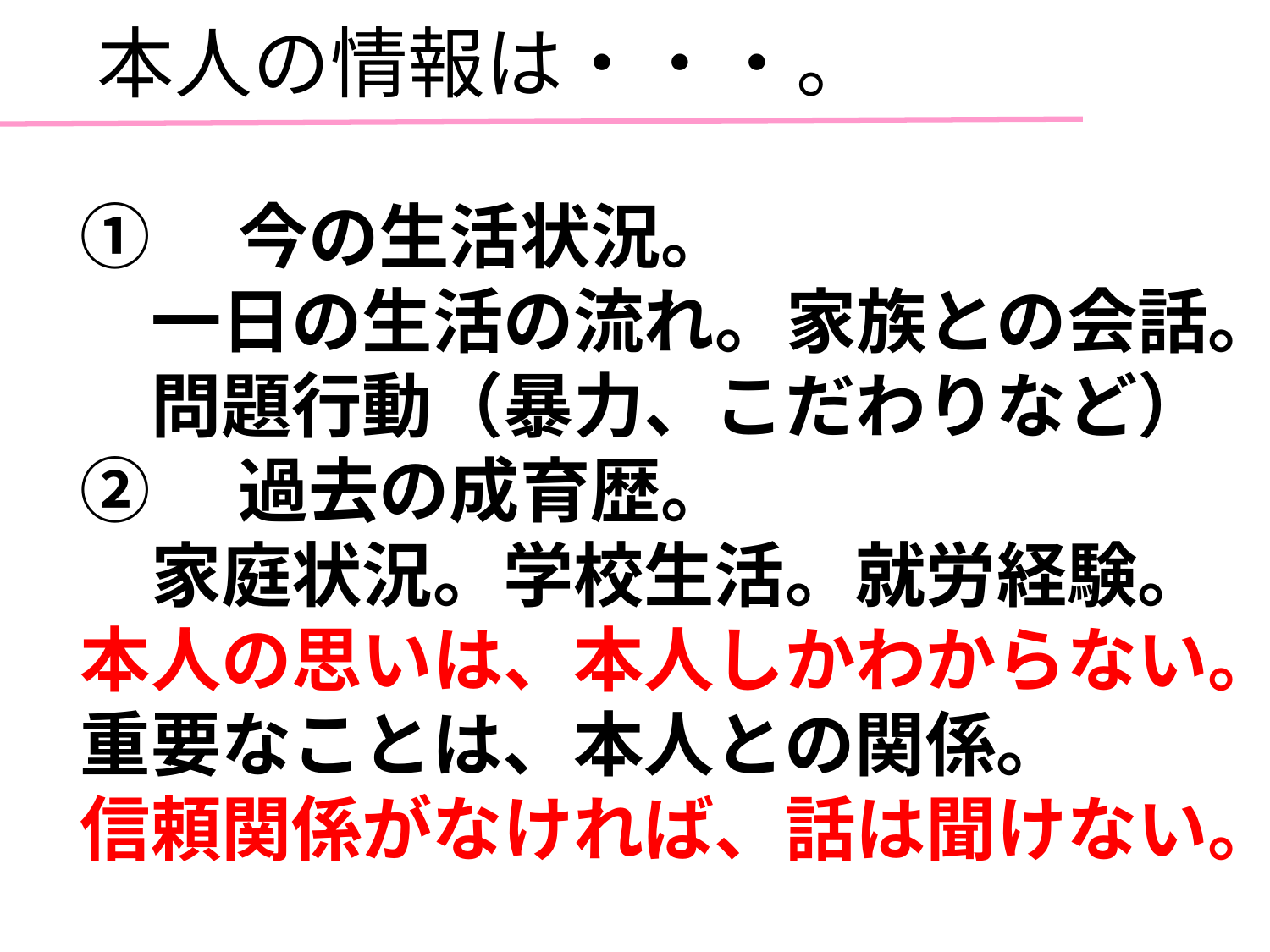

本人の情報は・・・。
①　今の生活状況。
　一日の生活の流れ。家族との会話。
　問題行動（暴力、こだわりなど）
②　過去の成育歴。
　家庭状況。学校生活。就労経験。
本人の思いは、本人しかわからない。
重要なことは、本人との関係。
信頼関係がなければ、話は聞けない。